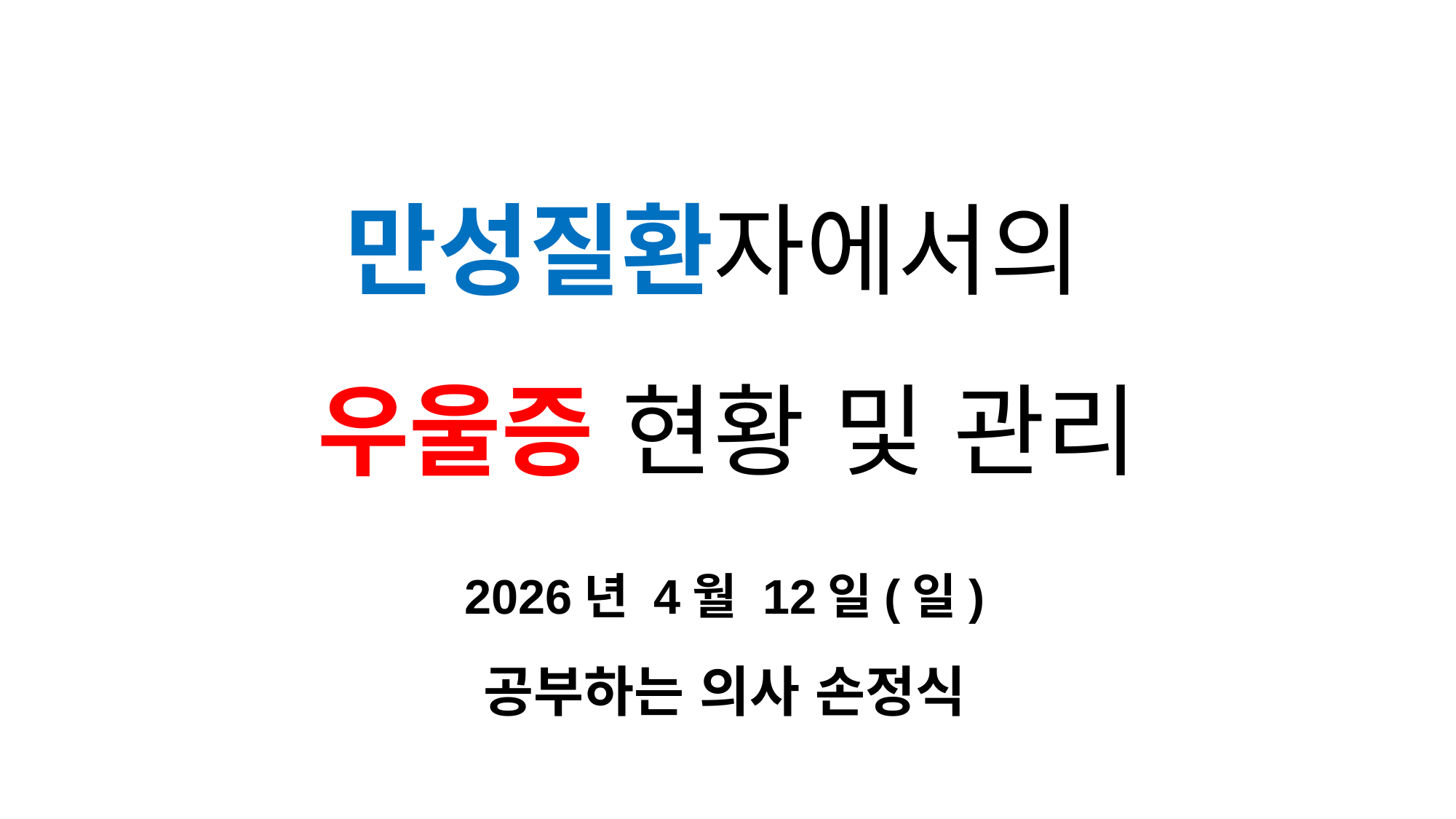

만성질환자에서의
우울증 현황 및 관리
2026년 4월 12일(일)
공부하는 의사 손정식